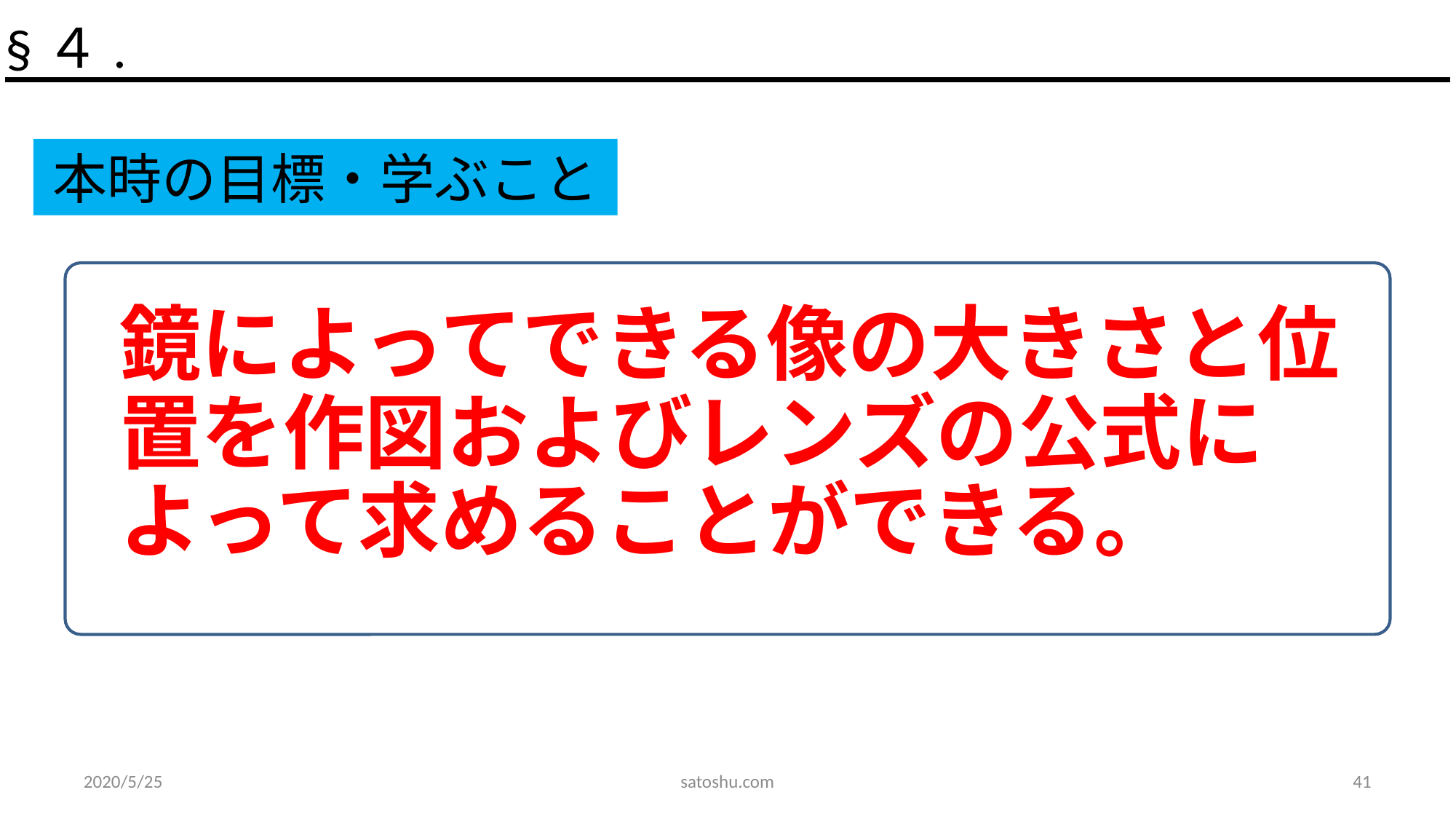

§４.
本時の目標・学ぶこと

鏡によってできる像の大きさと位置を作図およびレンズの公式によって求めることができる。
2020/5/25
satoshu.com
41